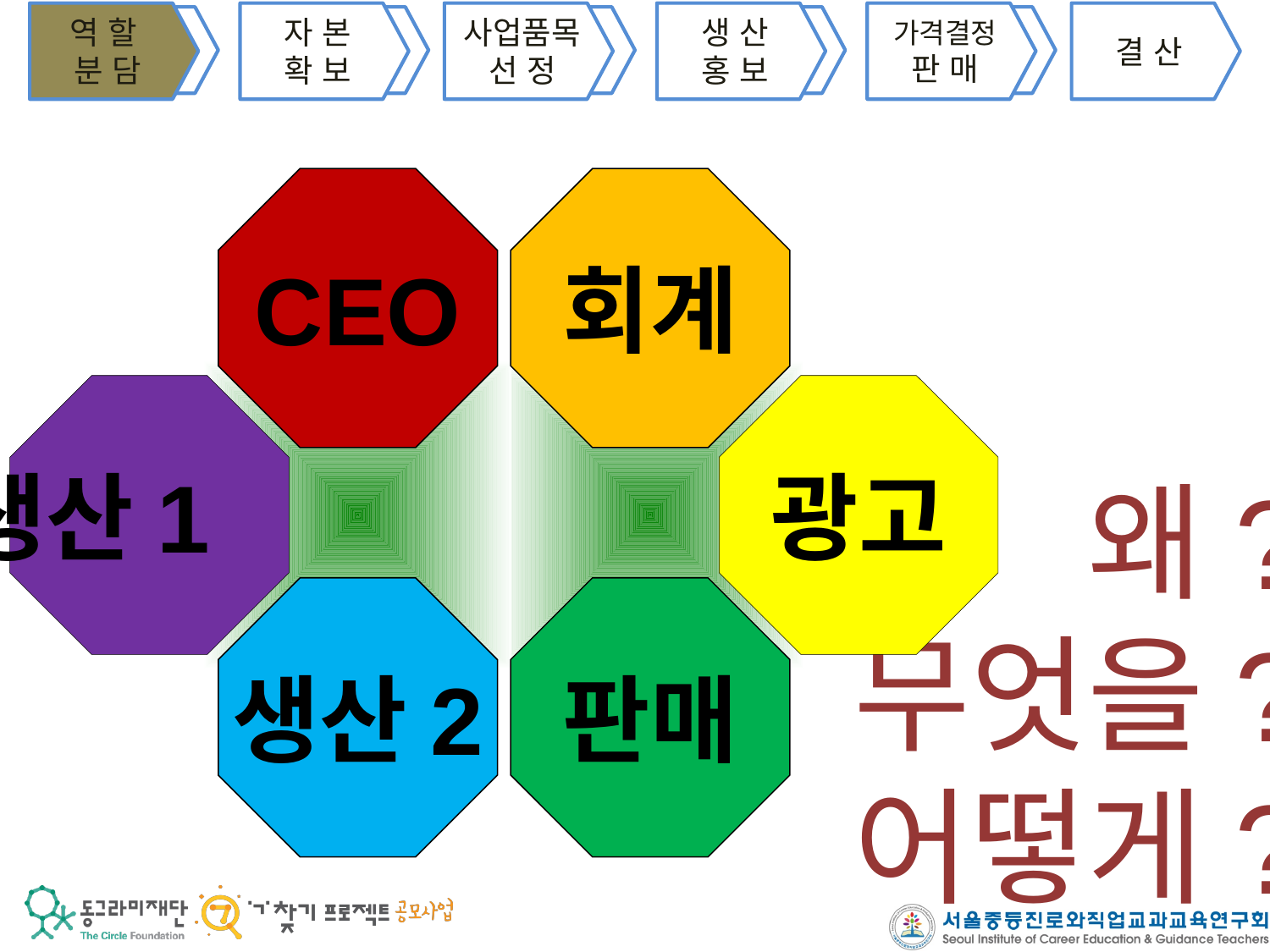

역 할
분 담
자 본
확 보
사업품목
선 정
생 산
홍 보
가격결정
판 매
결 산

CEO
회계

생산1
광고
왜?
무엇을?
어떻게?
생산2
판매